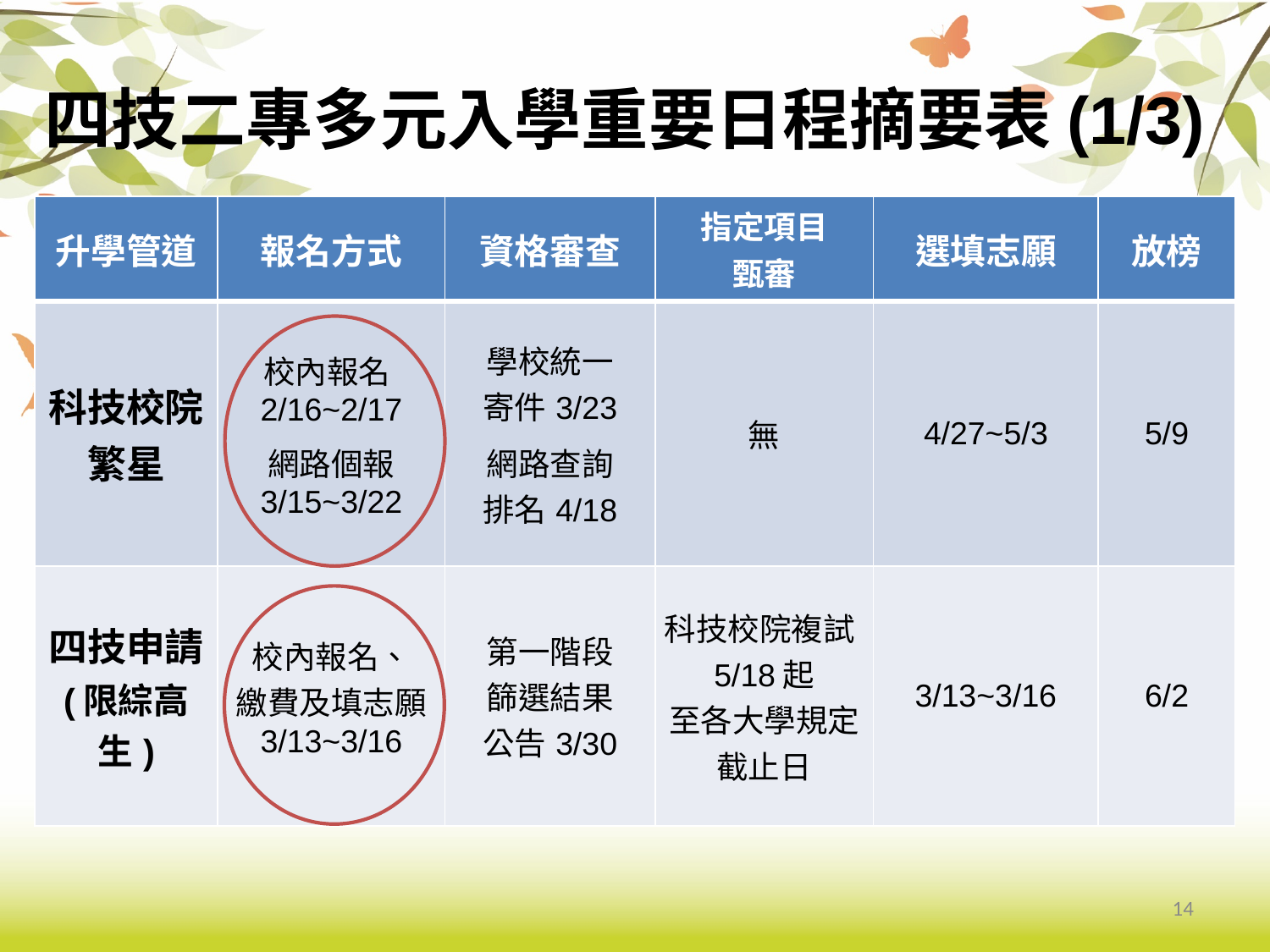

# 四技二專多元入學重要日程摘要表(1/3)
| 升學管道 | 報名方式 | 資格審查 | 指定項目 甄審 | 選填志願 | 放榜 |
| --- | --- | --- | --- | --- | --- |
| 科技校院繁星 | 校內報名2/16~2/17 網路個報 3/15~3/22 | 學校統一 寄件3/23 網路查詢 排名4/18 | 無 | 4/27~5/3 | 5/9 |
| 四技申請 (限綜高生) | 校內報名、 繳費及填志願 3/13~3/16 | 第一階段 篩選結果 公告3/30 | 科技校院複試5/18起 至各大學規定截止日 | 3/13~3/16 | 6/2 |

14